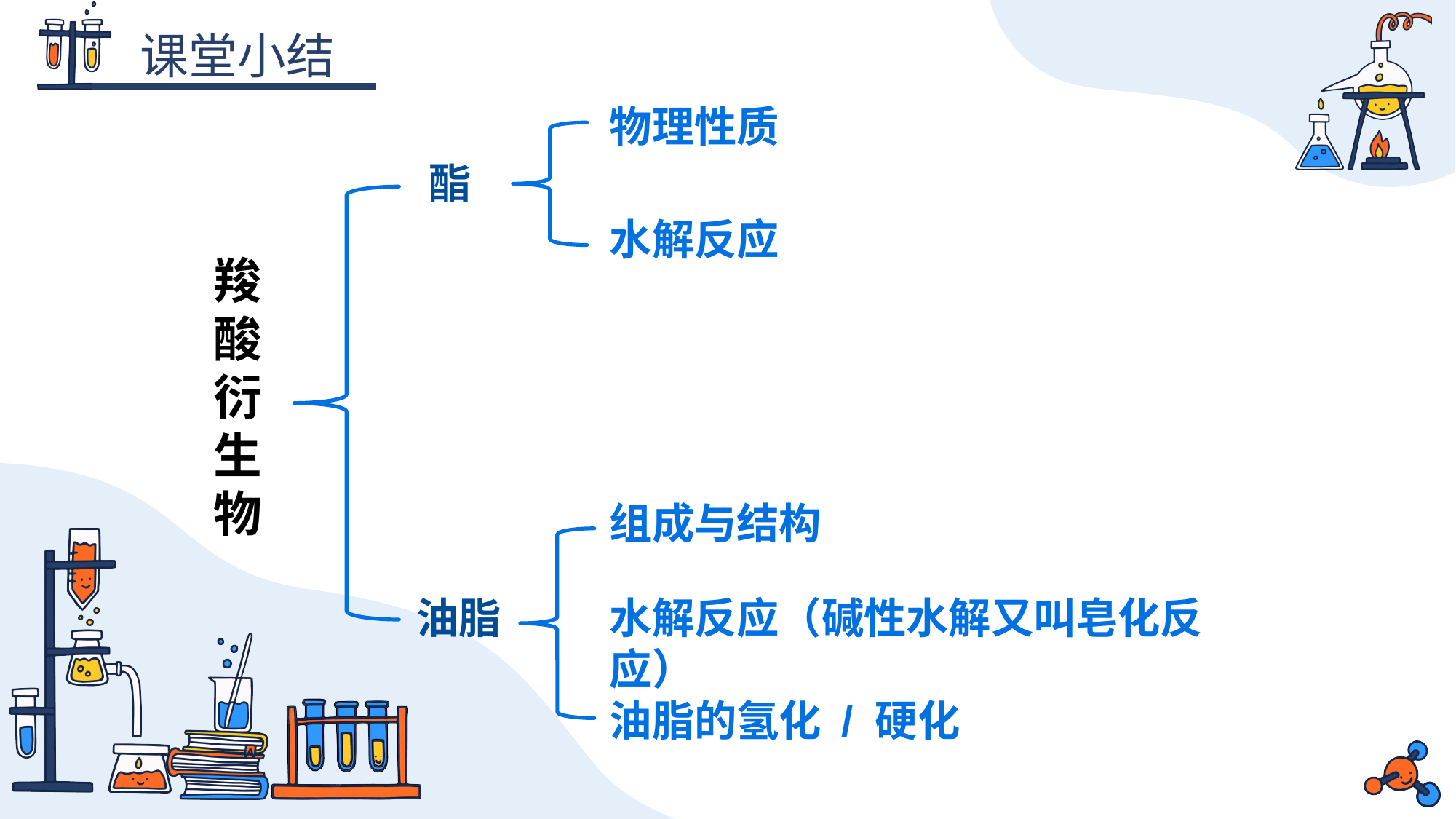

物理性质

酯

水解反应
羧酸衍生物
组成与结构

油脂
水解反应（碱性水解又叫皂化反应）
油脂的氢化 / 硬化